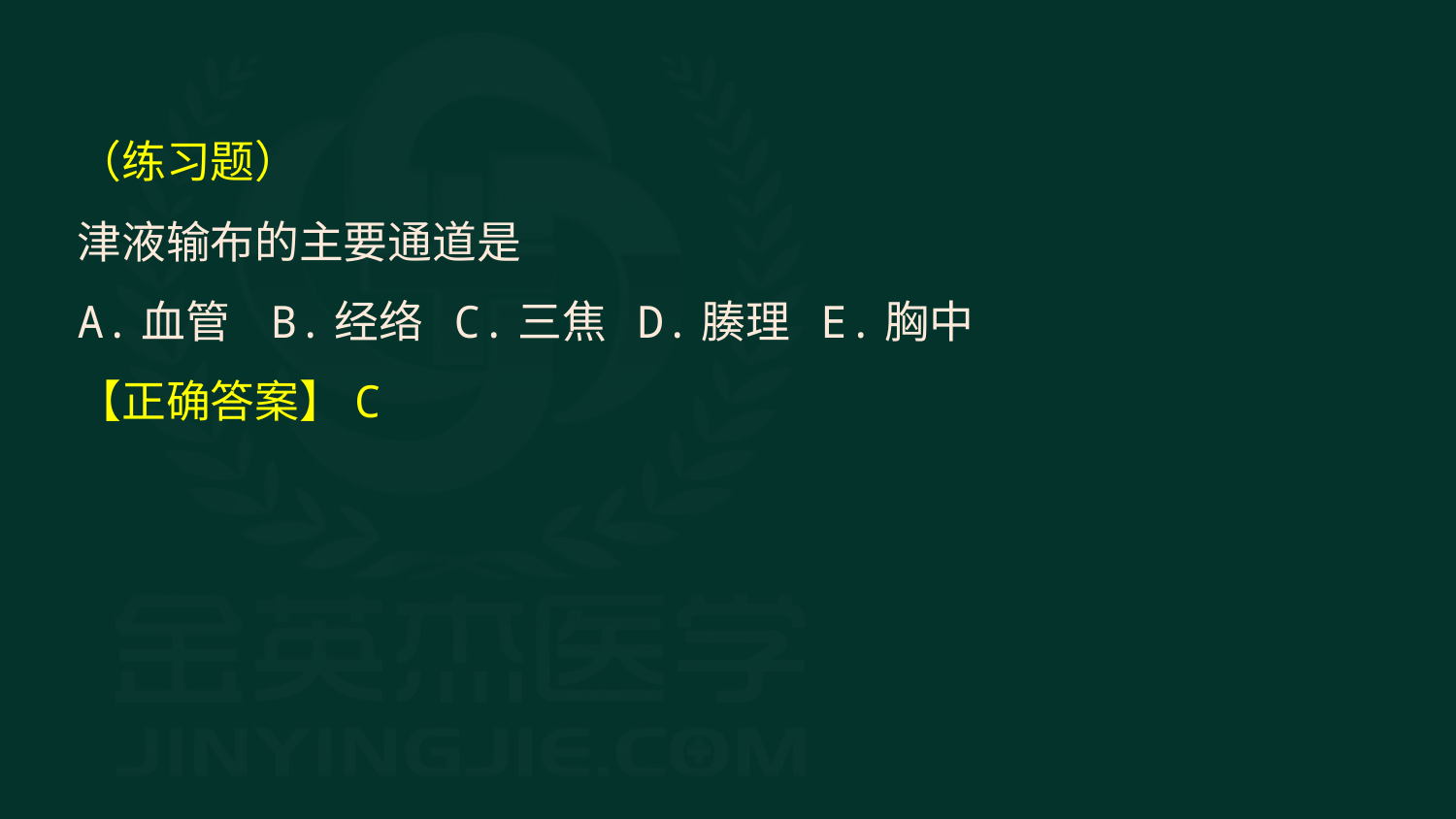

（练习题）
津液输布的主要通道是
A.血管   B.经络  C.三焦  D.腠理  E.胸中
【正确答案】C